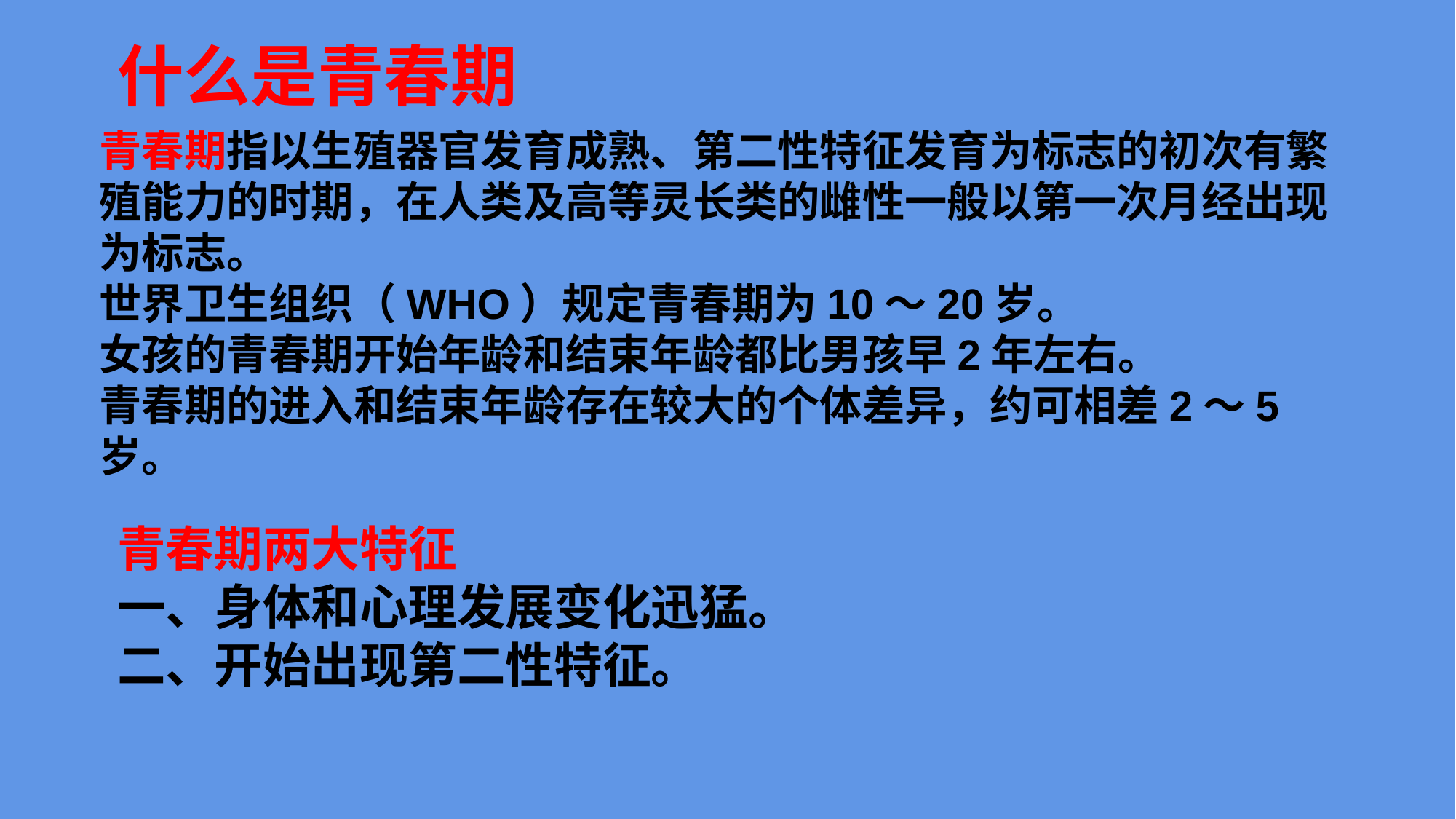

什么是青春期
青春期指以生殖器官发育成熟、第二性特征发育为标志的初次有繁殖能力的时期，在人类及高等灵长类的雌性一般以第一次月经出现为标志。
世界卫生组织（WHO）规定青春期为10～20岁。
女孩的青春期开始年龄和结束年龄都比男孩早2年左右。
青春期的进入和结束年龄存在较大的个体差异，约可相差2～5岁。
青春期两大特征
一、身体和心理发展变化迅猛。
二、开始出现第二性特征。